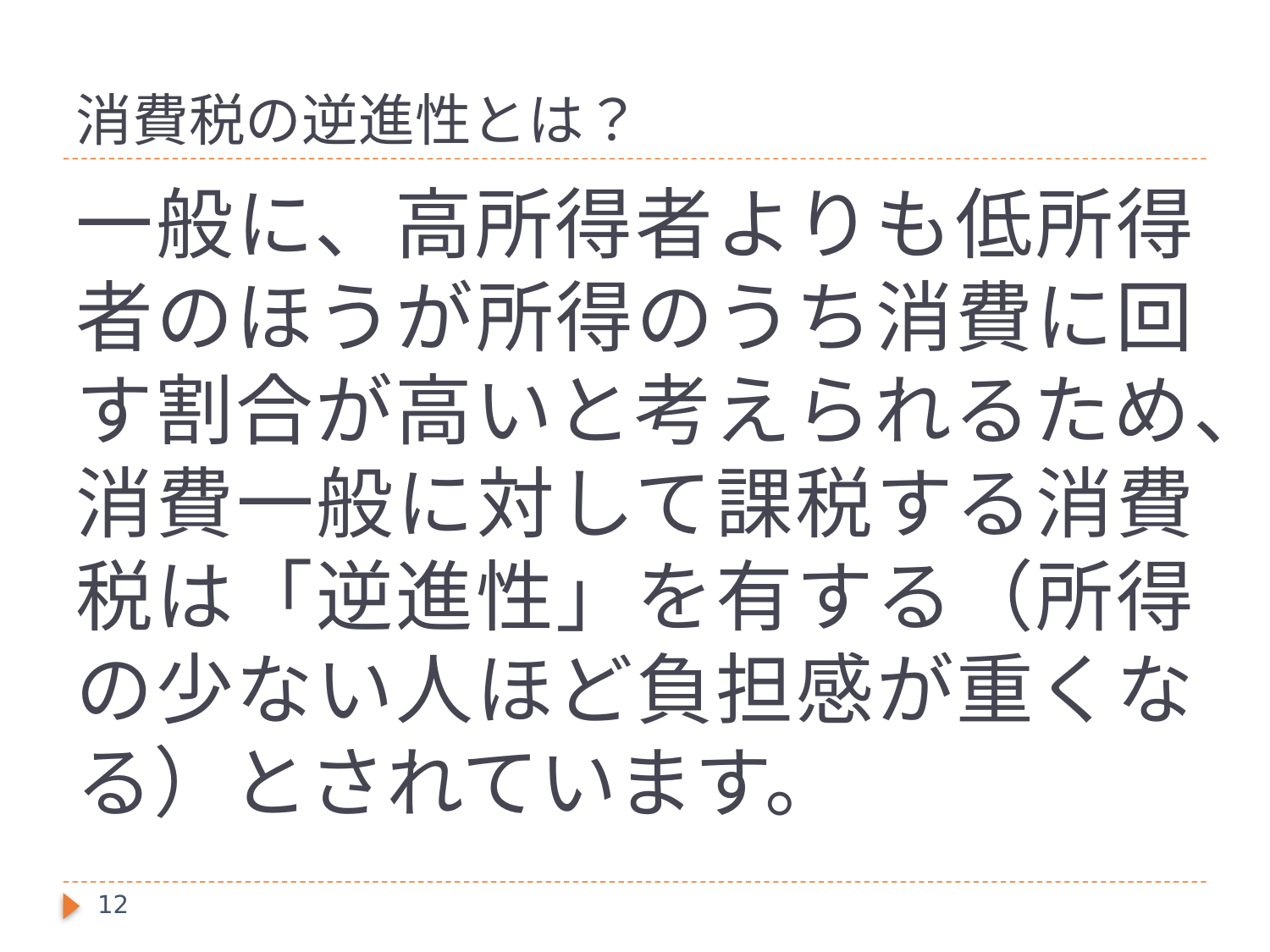

# 消費税の逆進性とは？
一般に、高所得者よりも低所得者のほうが所得のうち消費に回す割合が高いと考えられるため、消費一般に対して課税する消費税は「逆進性」を有する（所得の少ない人ほど負担感が重くなる）とされています。
12